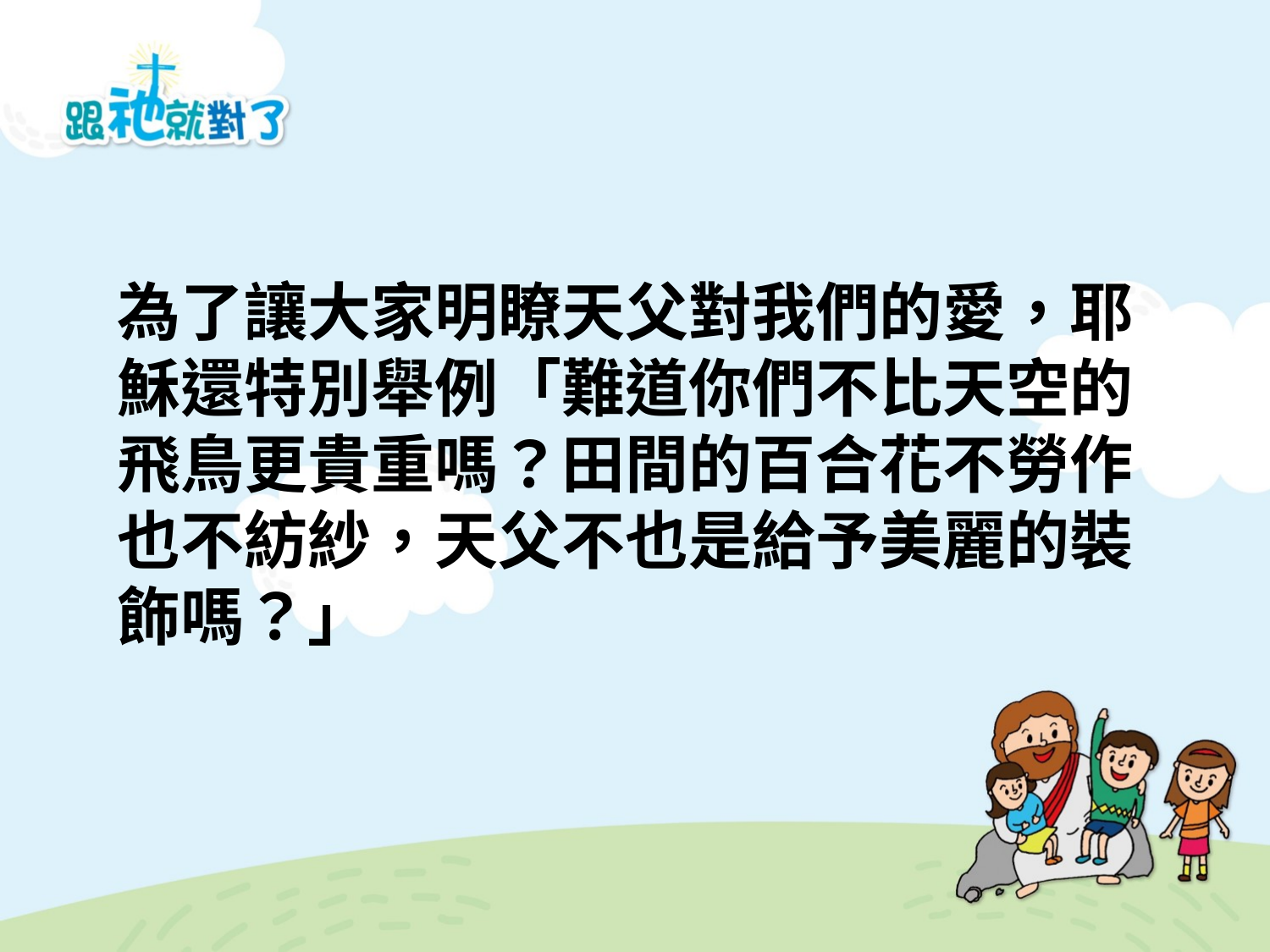

為了讓大家明瞭天父對我們的愛，耶穌還特別舉例「難道你們不比天空的飛鳥更貴重嗎？田間的百合花不勞作也不紡紗，天父不也是給予美麗的裝飾嗎？」